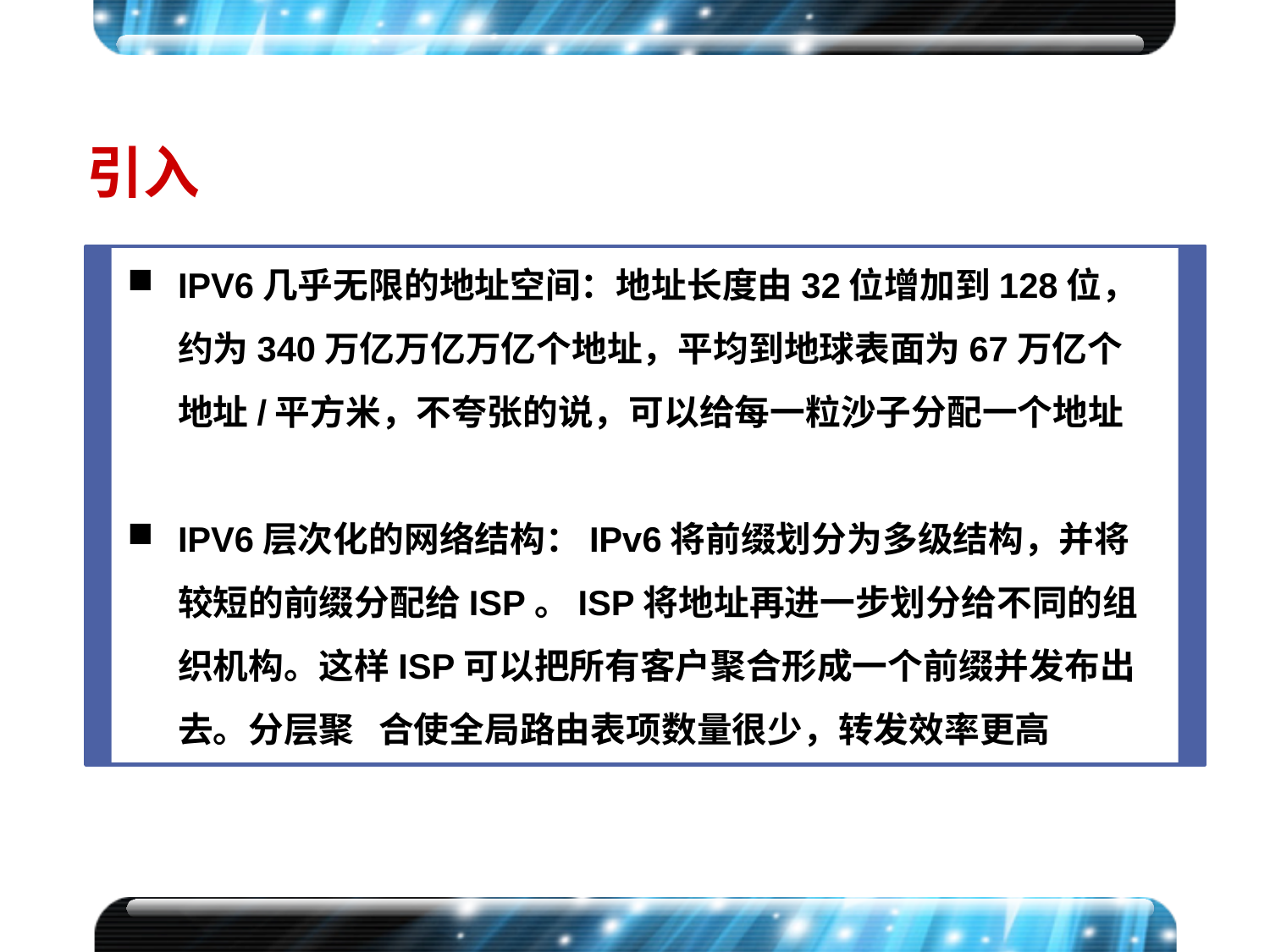

引入
IPV6几乎无限的地址空间：地址长度由32位增加到128位，约为340万亿万亿万亿个地址，平均到地球表面为67万亿个地址/平方米，不夸张的说，可以给每一粒沙子分配一个地址

IPV6层次化的网络结构：IPv6将前缀划分为多级结构，并将较短的前缀分配给ISP。ISP将地址再进一步划分给不同的组织机构。这样ISP可以把所有客户聚合形成一个前缀并发布出去。分层聚   合使全局路由表项数量很少，转发效率更高